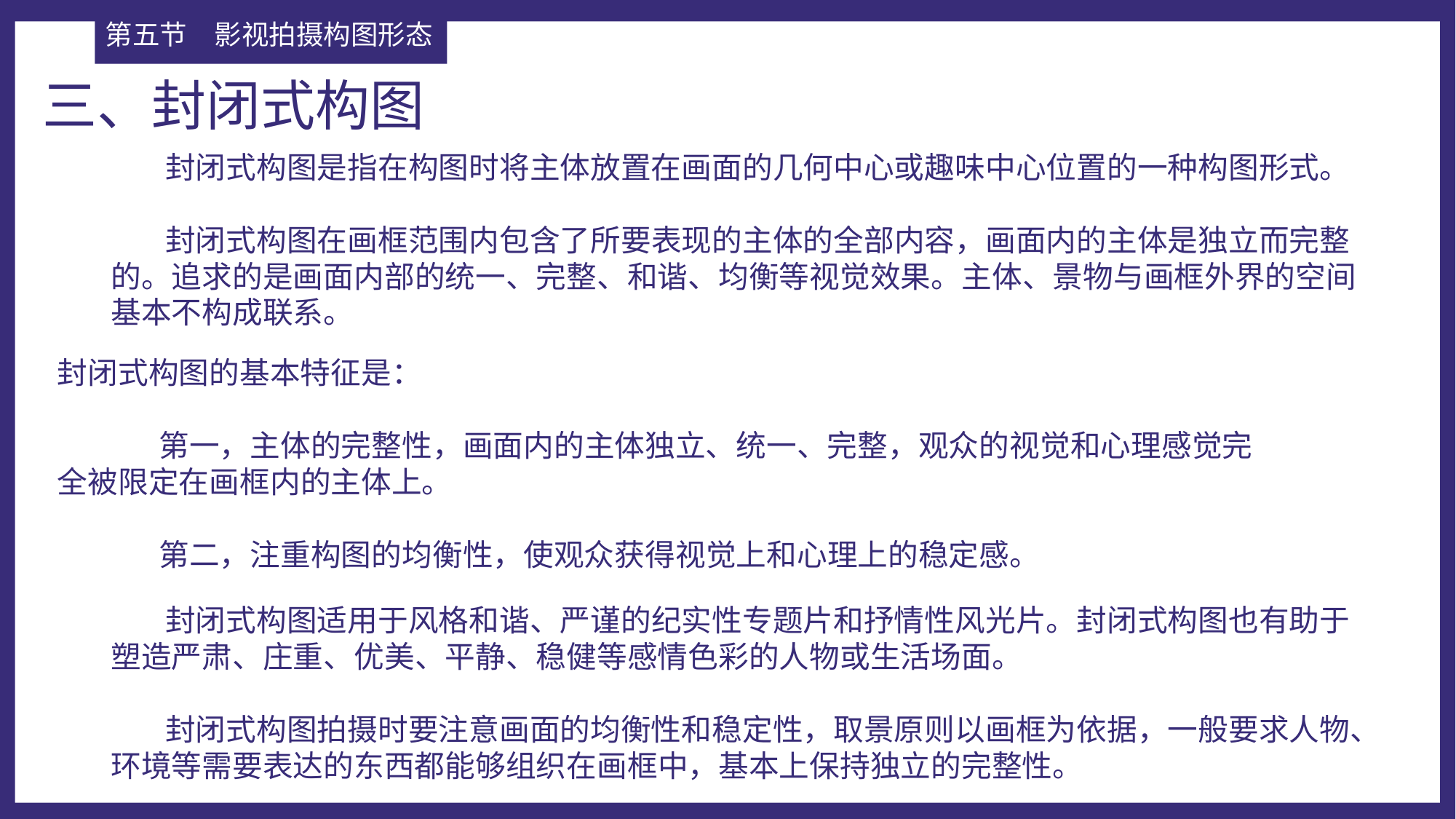

第五节	影视拍摄构图形态
三、封闭式构图
       封闭式构图是指在构图时将主体放置在画面的几何中心或趣味中心位置的一种构图形式。

       封闭式构图在画框范围内包含了所要表现的主体的全部内容，画面内的主体是独立而完整的。追求的是画面内部的统一、完整、和谐、均衡等视觉效果。主体、景物与画框外界的空间基本不构成联系。
封闭式构图的基本特征是：

              第一，主体的完整性，画面内的主体独立、统一、完整，观众的视觉和心理感觉完全被限定在画框内的主体上。

              第二，注重构图的均衡性，使观众获得视觉上和心理上的稳定感。
       封闭式构图适用于风格和谐、严谨的纪实性专题片和抒情性风光片。封闭式构图也有助于塑造严肃、庄重、优美、平静、稳健等感情色彩的人物或生活场面。

       封闭式构图拍摄时要注意画面的均衡性和稳定性，取景原则以画框为依据，一般要求人物、环境等需要表达的东西都能够组织在画框中，基本上保持独立的完整性。